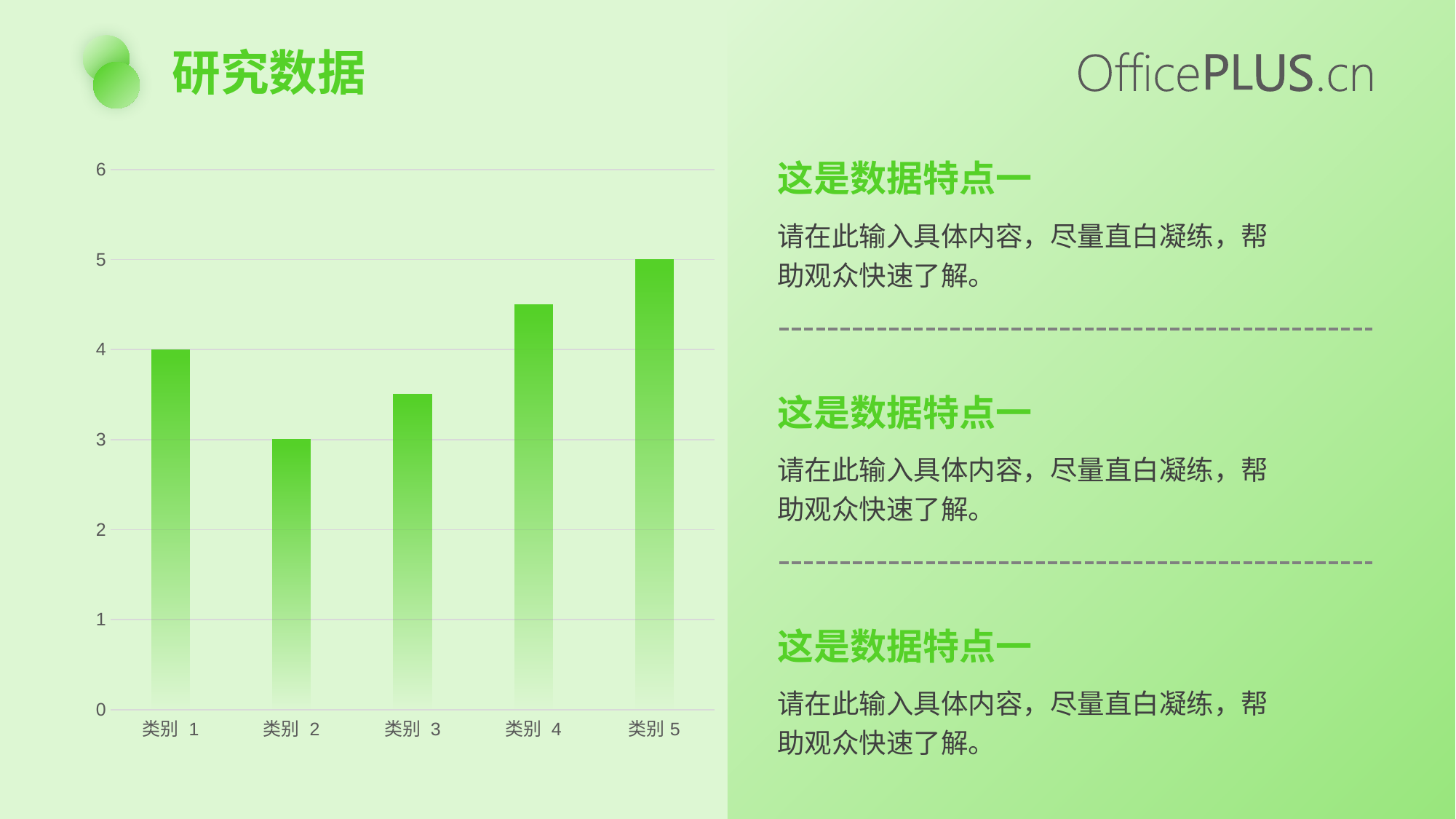

研究数据

### Chart

| Category | 系列 1 |
|---|---|
| 类别 1 | 4.0 |
| 类别 2 | 3.0 |
| 类别 3 | 3.5 |
| 类别 4 | 4.5 |
| 类别5 | 5.0 |
这是数据特点一
请在此输入具体内容，尽量直白凝练，帮助观众快速了解。
这是数据特点一
请在此输入具体内容，尽量直白凝练，帮助观众快速了解。
这是数据特点一
请在此输入具体内容，尽量直白凝练，帮助观众快速了解。